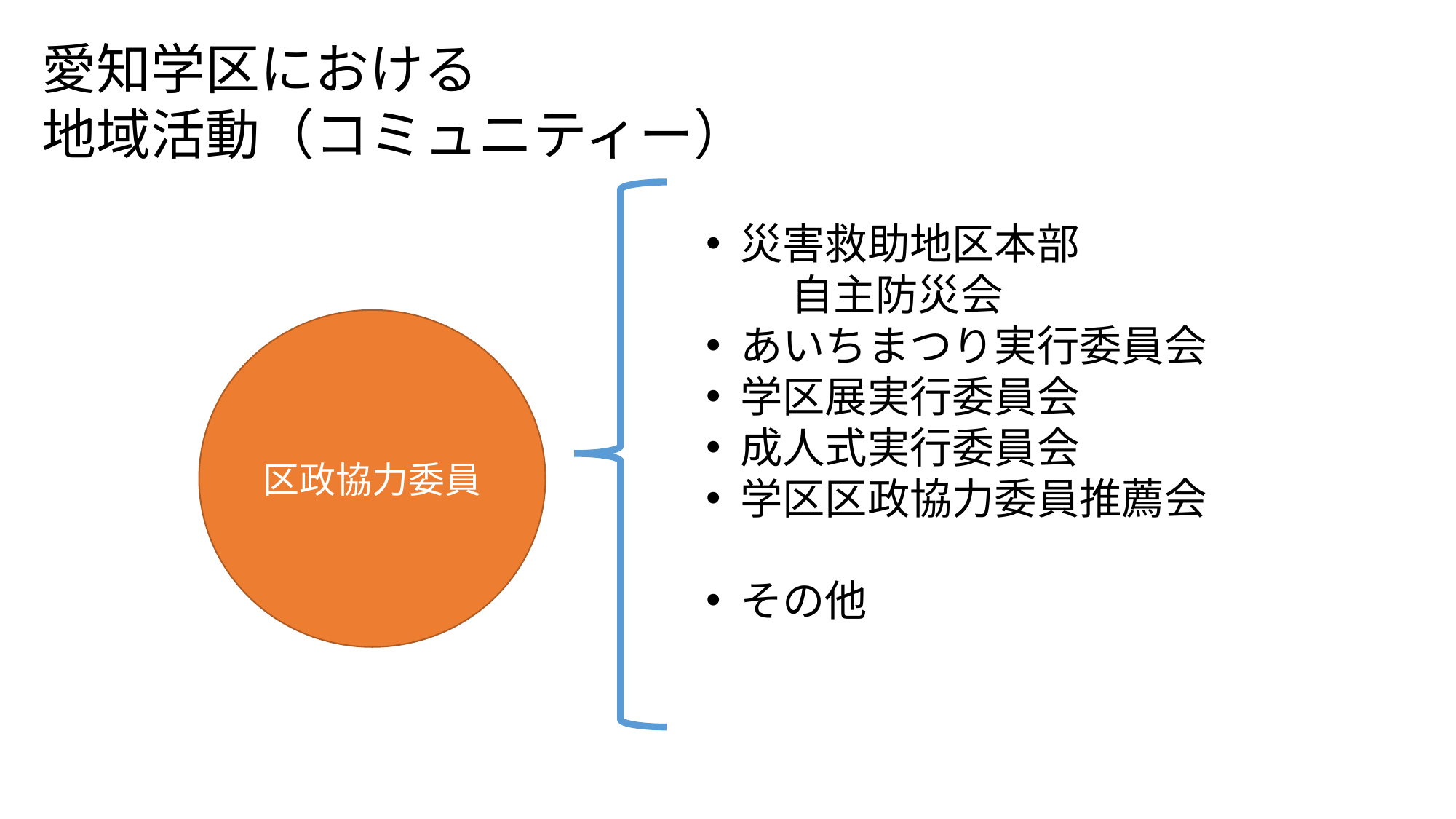

愛知学区における
地域活動（コミュニティー）

災害救助地区本部
　　自主防災会
あいちまつり実行委員会
学区展実行委員会
成人式実行委員会
学区区政協力委員推薦会

その他
区政協力委員